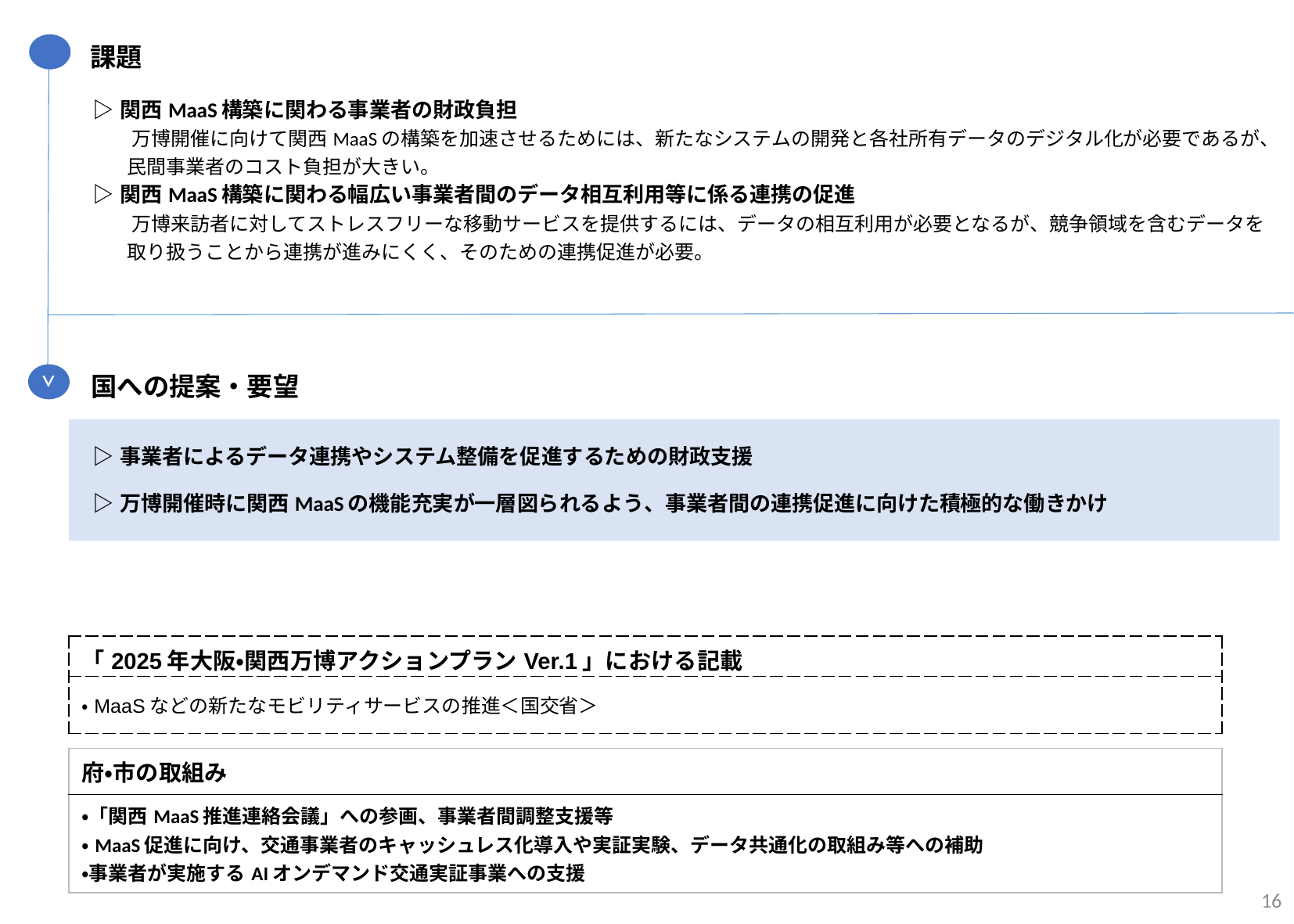

課題
| ▷関西MaaS構築に関わる事業者の財政負担 　　万博開催に向けて関西MaaSの構築を加速させるためには、新たなシステムの開発と各社所有データのデジタル化が必要であるが、民間事業者のコスト負担が大きい。 |
| --- |
| ▷関西MaaS構築に関わる幅広い事業者間のデータ相互利用等に係る連携の促進 　　万博来訪者に対してストレスフリーな移動サービスを提供するには、データの相互利用が必要となるが、競争領域を含むデータを取り扱うことから連携が進みにくく、そのための連携促進が必要。 |
>

国への提案・要望

| ▷事業者によるデータ連携やシステム整備を促進するための財政支援 |
| --- |
| ▷万博開催時に関西MaaSの機能充実が一層図られるよう、事業者間の連携促進に向けた積極的な働きかけ |
| 「2025年大阪・関西万博アクションプランVer.1」における記載 |
| --- |
| ・MaaSなどの新たなモビリティサービスの推進＜国交省＞ |
| 府・市の取組み |
| --- |
| ・「関西MaaS推進連絡会議」への参画、事業者間調整支援等 ・MaaS促進に向け、交通事業者のキャッシュレス化導入や実証実験、データ共通化の取組み等への補助 ・事業者が実施するAIオンデマンド交通実証事業への支援 |

16